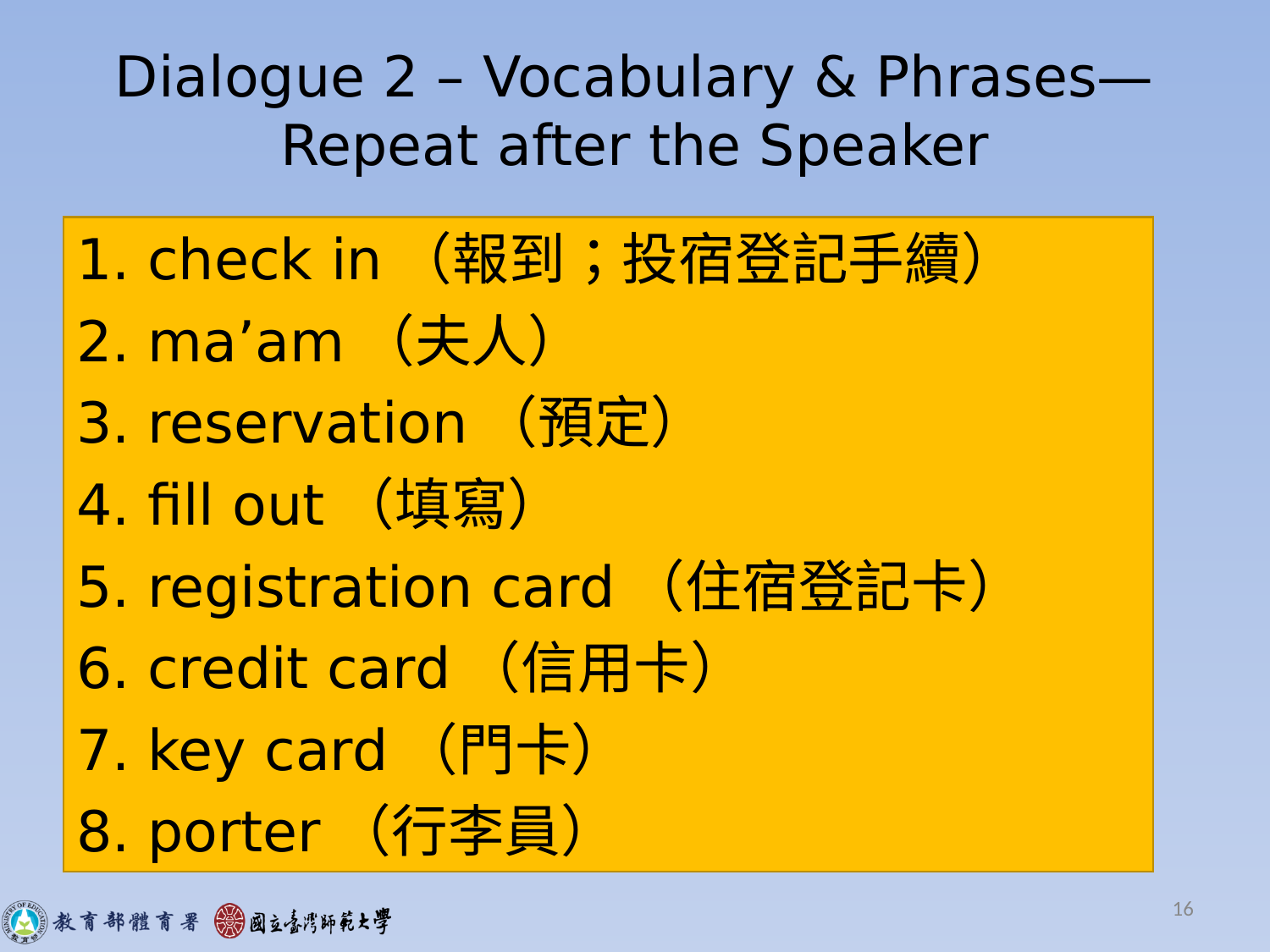

# Dialogue 2 – Vocabulary & Phrases—Repeat after the Speaker
check in（報到；投宿登記手續）
ma’am（夫人）
reservation（預定）
fill out（填寫）
registration card（住宿登記卡）
credit card（信用卡）
key card（門卡）
porter（行李員）

16